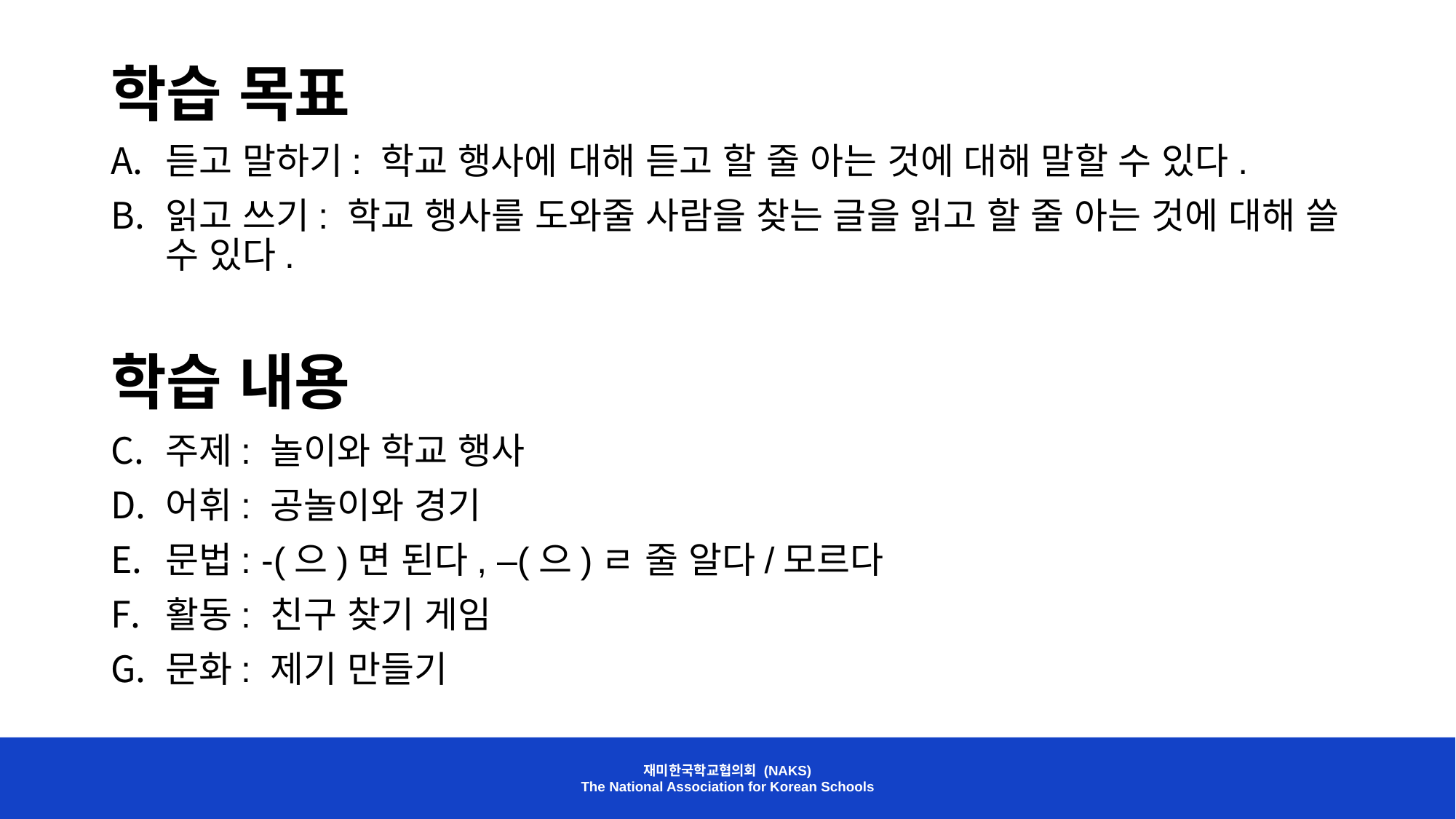

# 학습 목표
듣고 말하기: 학교 행사에 대해 듣고 할 줄 아는 것에 대해 말할 수 있다.
읽고 쓰기: 학교 행사를 도와줄 사람을 찾는 글을 읽고 할 줄 아는 것에 대해 쓸 수 있다.

학습 내용
주제: 놀이와 학교 행사
어휘: 공놀이와 경기
문법: -(으)면 된다, –(으)ㄹ 줄 알다/모르다
활동: 친구 찾기 게임
문화: 제기 만들기